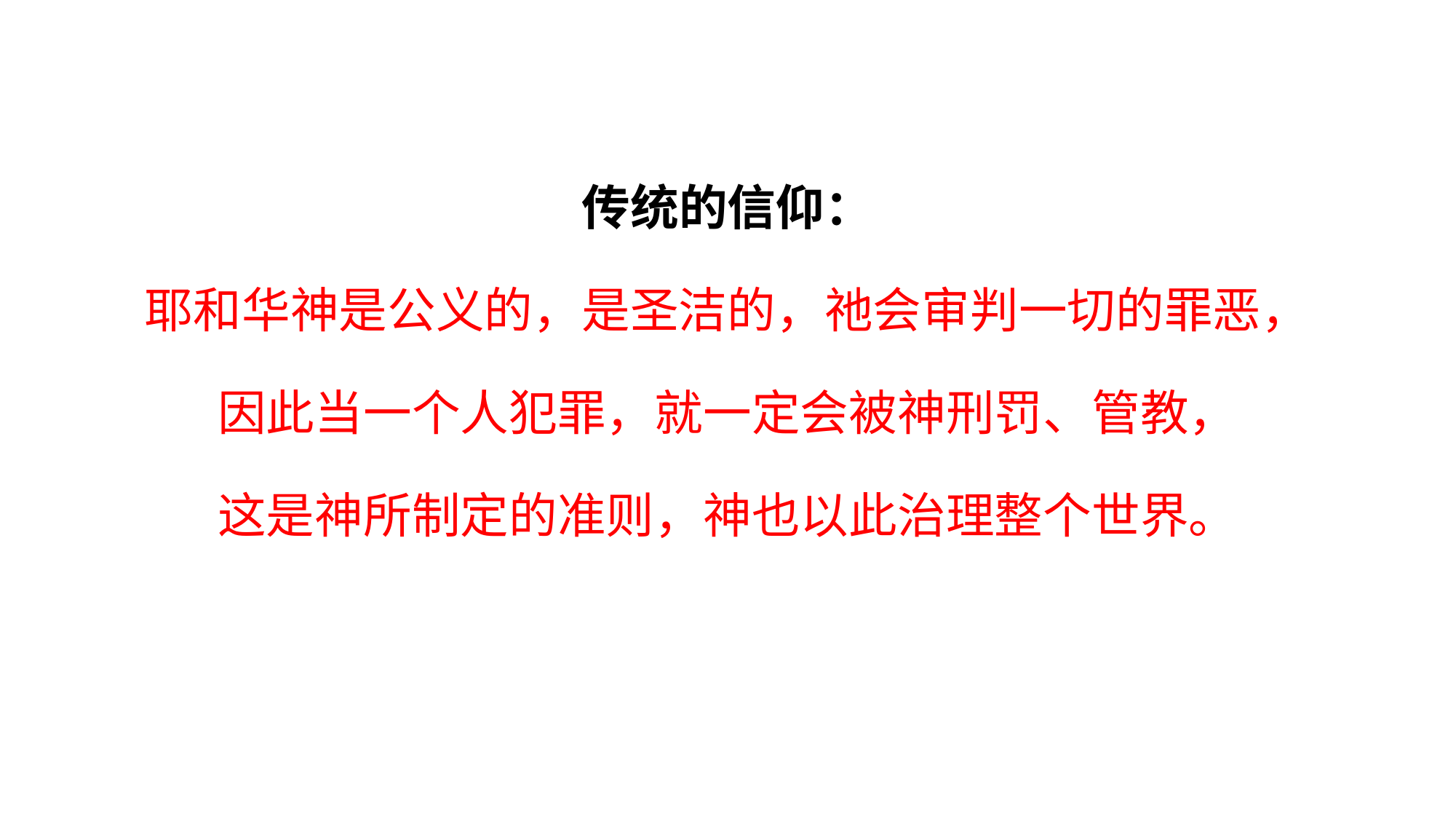

#
传统的信仰：
耶和华神是公义的，是圣洁的，祂会审判一切的罪恶，
因此当一个人犯罪，就一定会被神刑罚、管教，
这是神所制定的准则，神也以此治理整个世界。